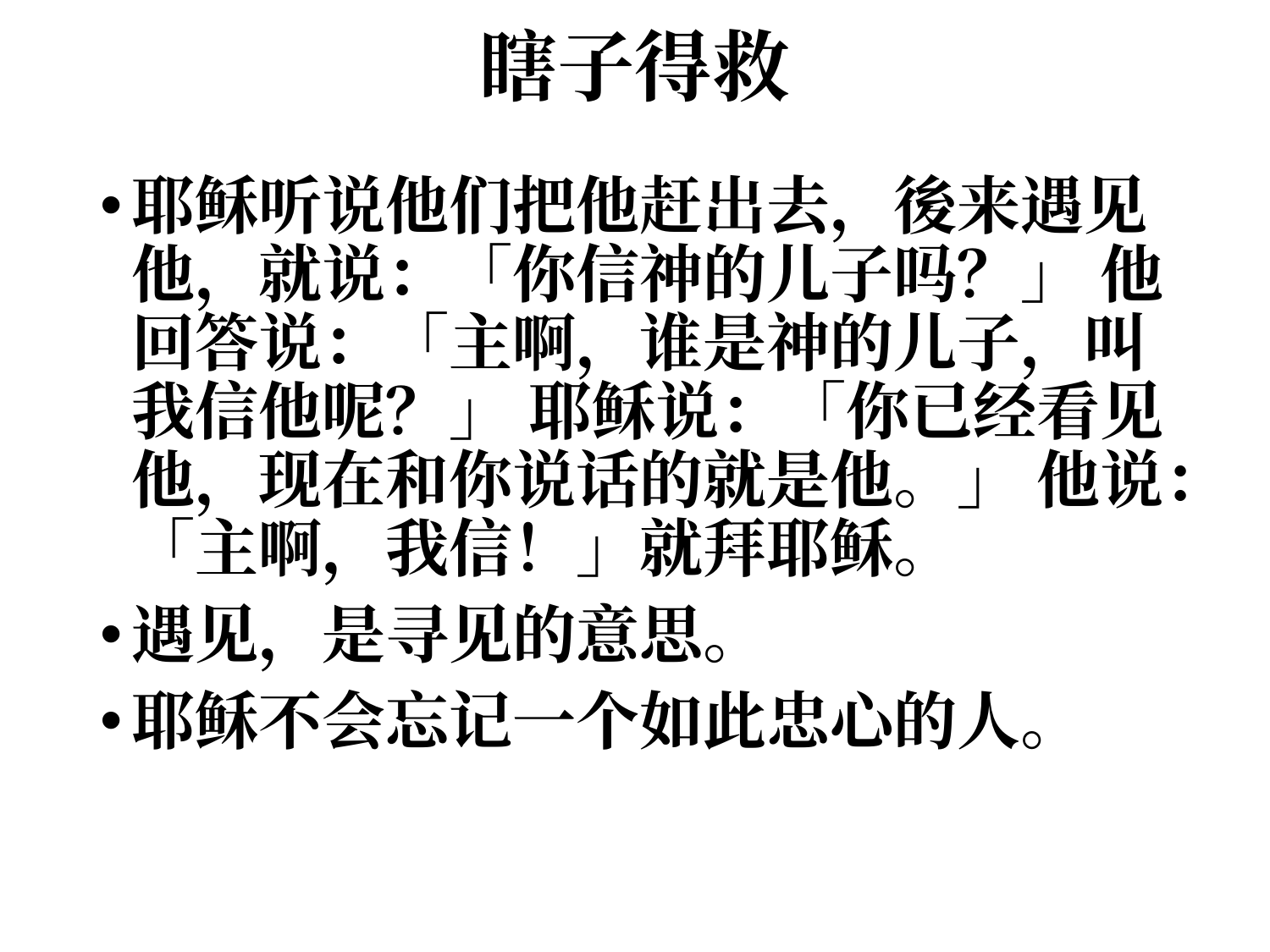

# 瞎子得救
耶稣听说他们把他赶出去，後来遇见他，就说：「你信神的儿子吗？」 他回答说：「主啊，谁是神的儿子，叫我信他呢？」 耶稣说：「你已经看见他，现在和你说话的就是他。」 他说：「主啊，我信！」就拜耶稣。
遇见，是寻见的意思。
耶稣不会忘记一个如此忠心的人。